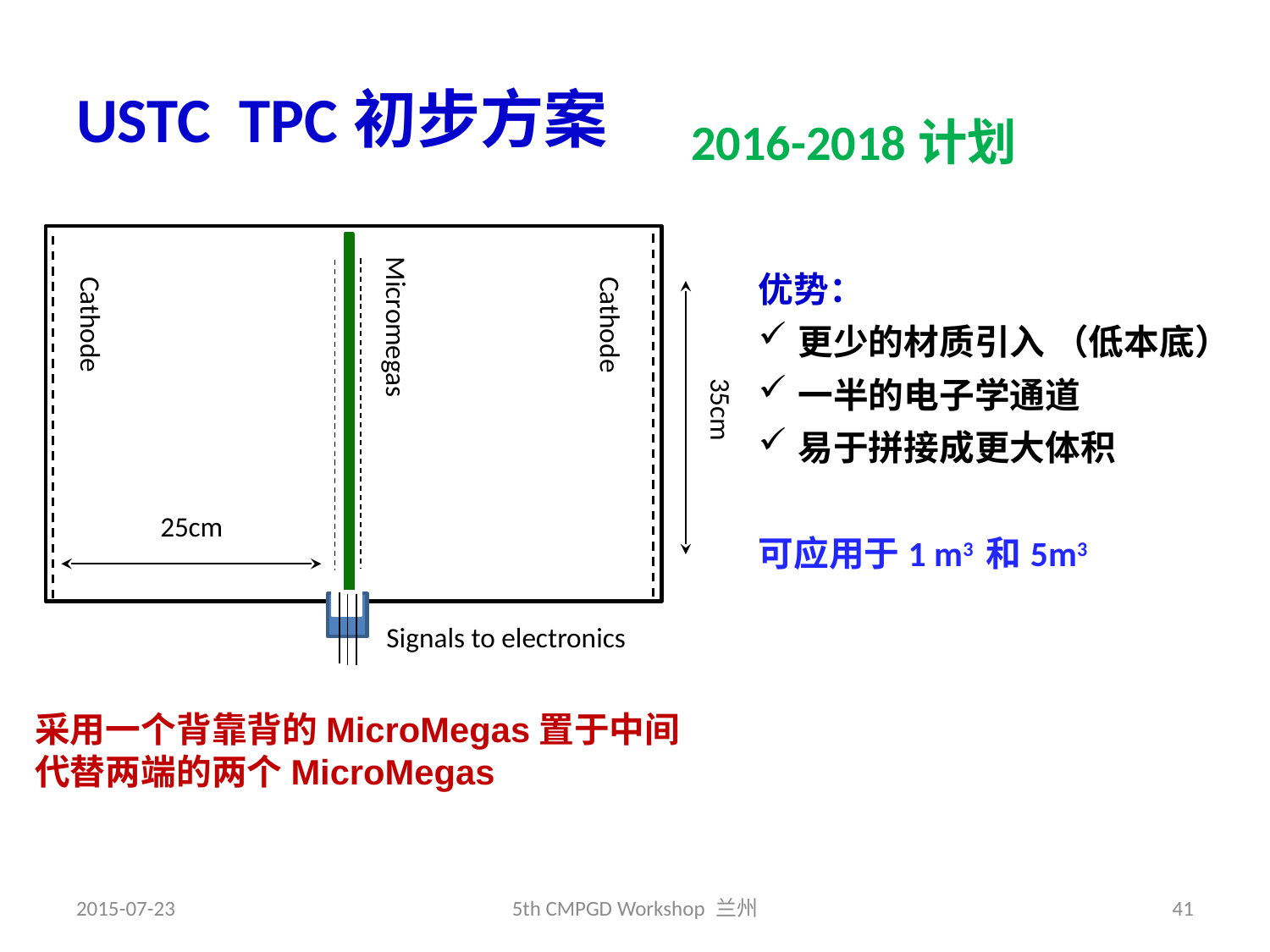

# USTC  TPC初步方案
2016-2018计划

Micromegas
Cathode
Cathode
25cm
35cm

Signals to electronics
优势：
更少的材质引入 （低本底）
一半的电子学通道
易于拼接成更大体积

可应用于1 m3 和5m3

采用一个背靠背的MicroMegas置于中间
代替两端的两个MicroMegas
2015-07-23
5th CMPGD Workshop 兰州
41